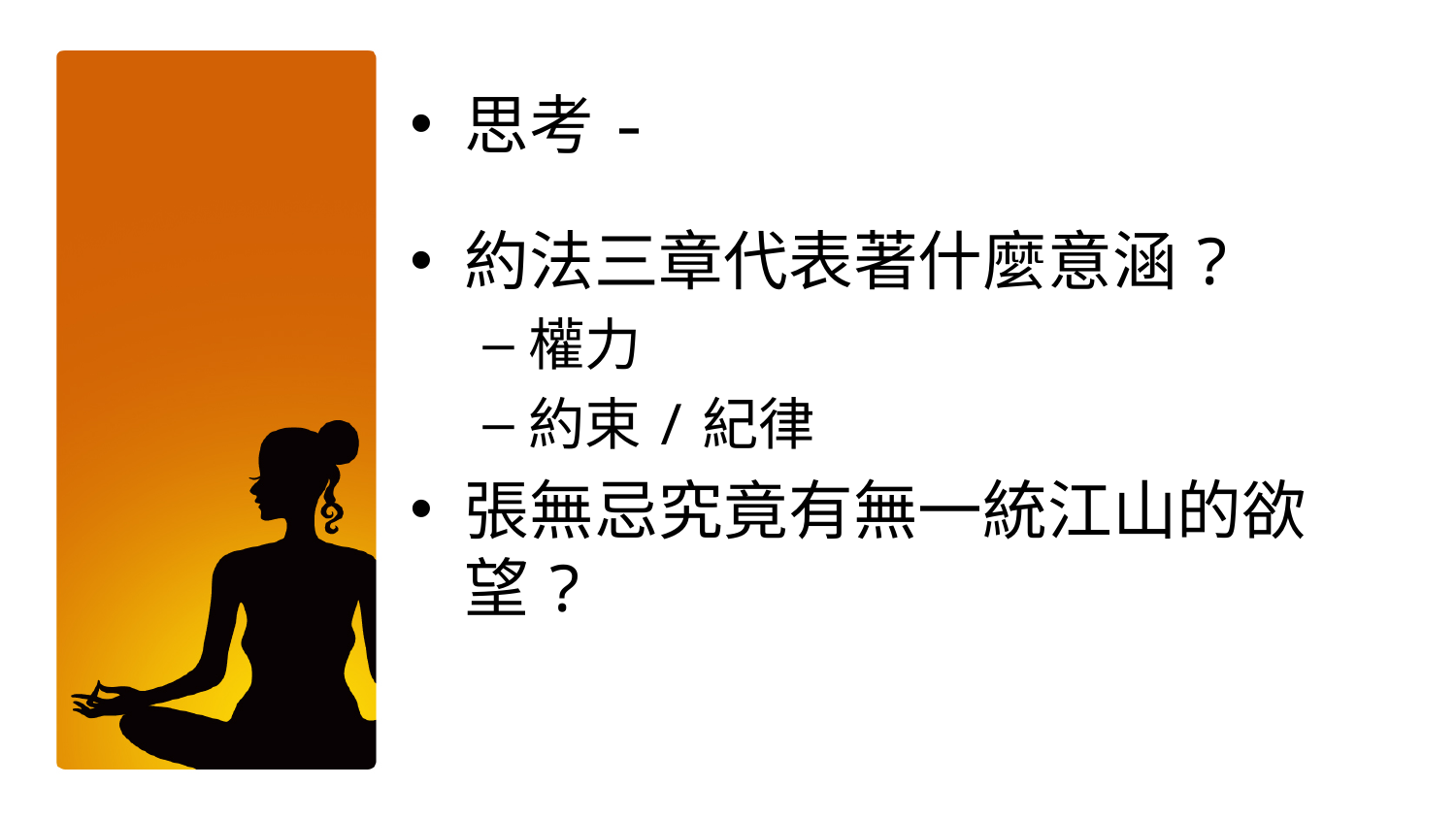

思考-
約法三章代表著什麼意涵?
權力
約束/紀律
張無忌究竟有無一統江山的欲望?